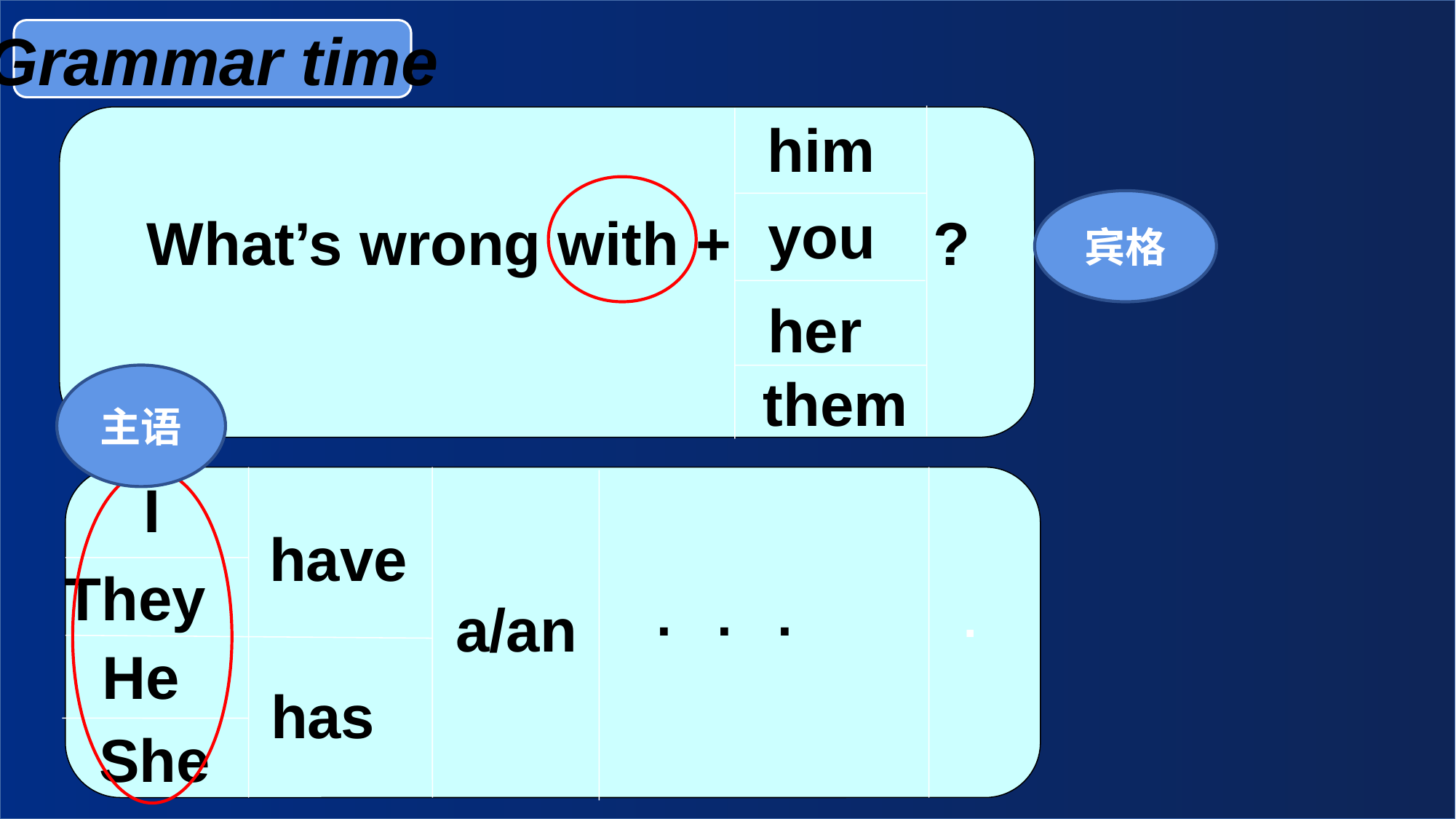

Grammar time
him

you
宾格

What’s wrong with +            ?

her
them
主语

I

have
They

.   .   .
a/an
.
He

has
She